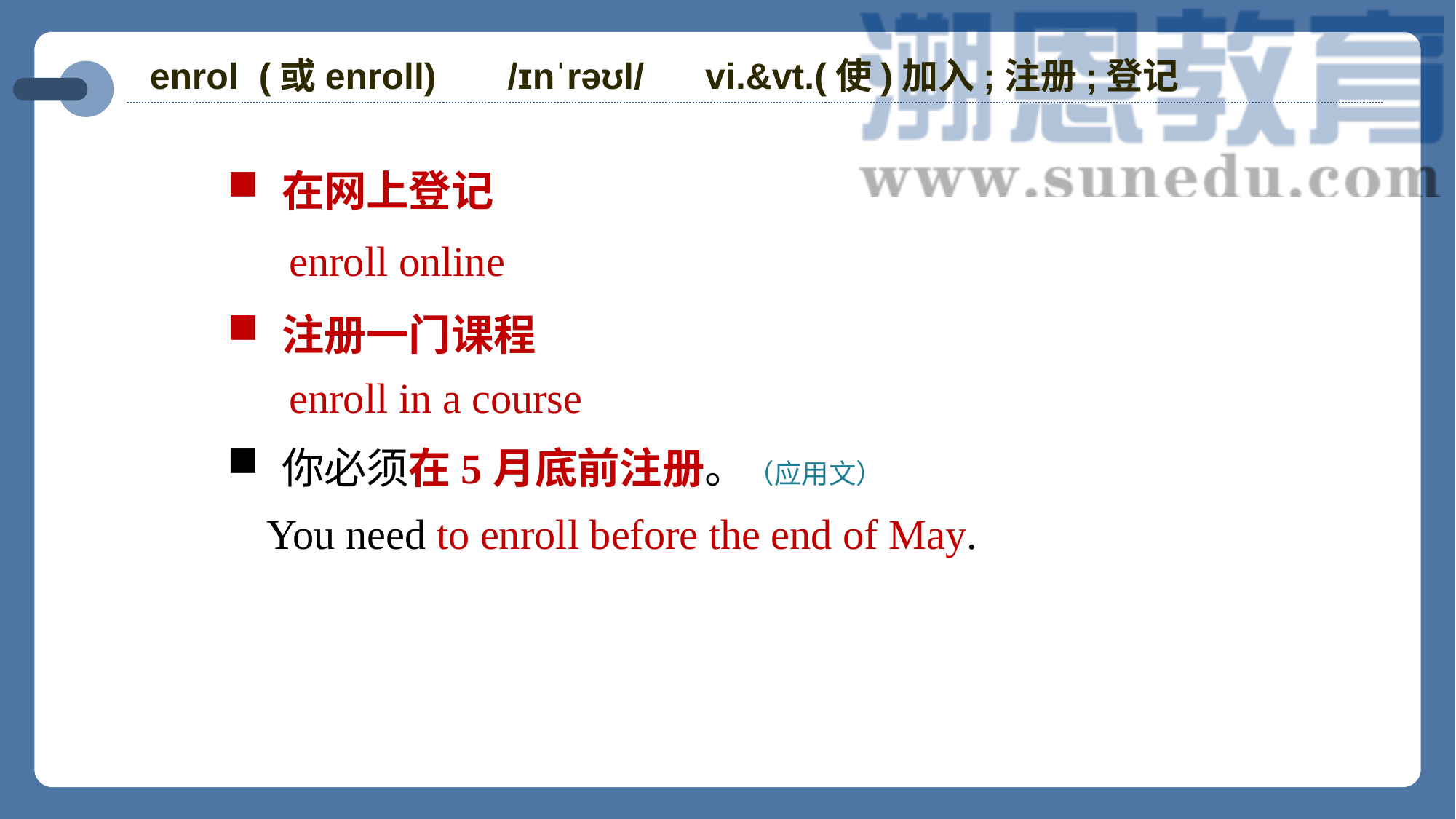

enrol  (或enroll)       /ɪnˈrəʊl/      vi.&vt.(使)加入;注册;登记
在网上登记
enroll online
注册一门课程
enroll in a course
你必须在5月底前注册。（应用文）
You need to enroll before the end of May.